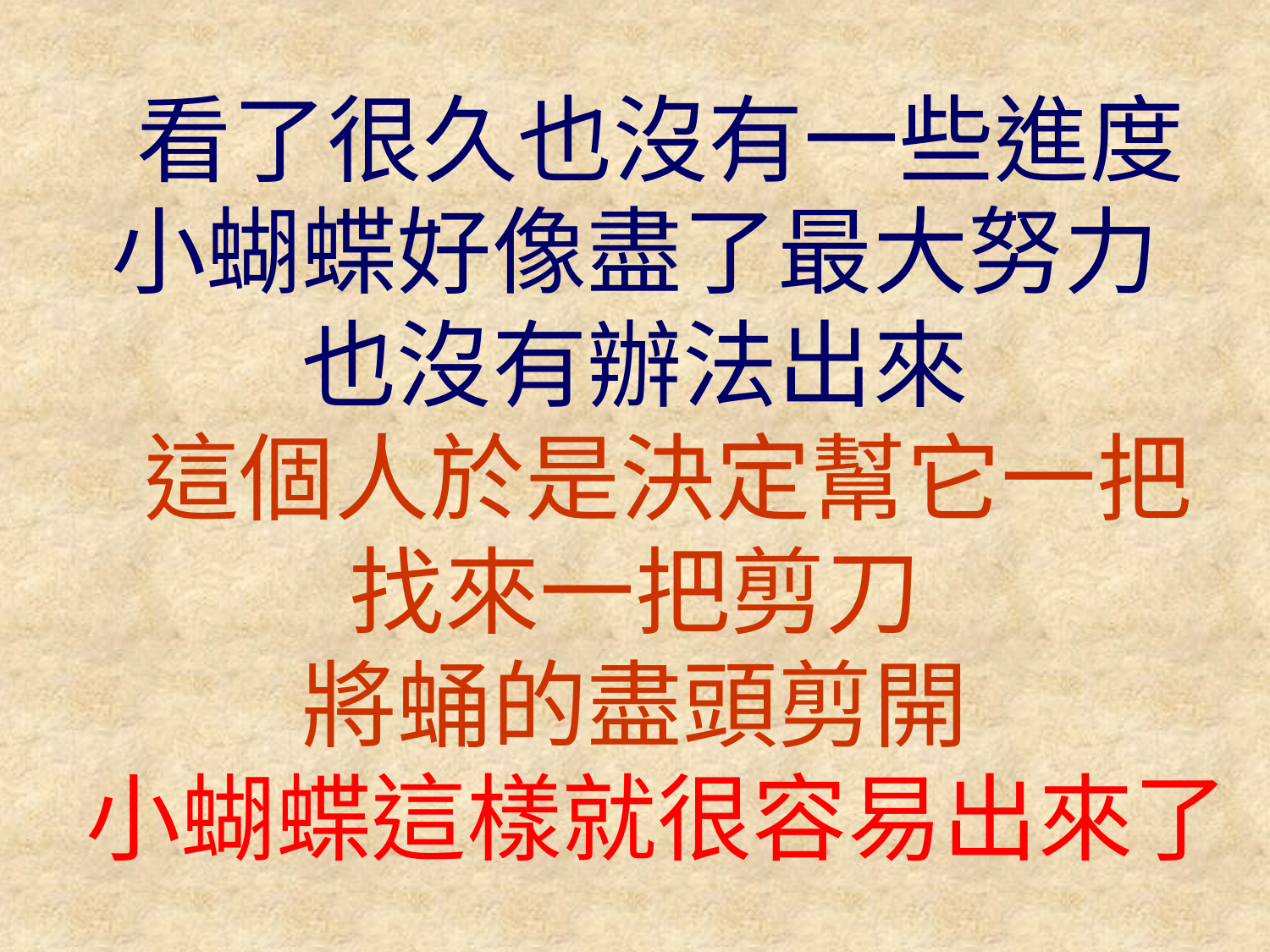

看了很久也沒有一些進度
小蝴蝶好像盡了最大努力
也沒有辦法出來
  這個人於是決定幫它一把
找來一把剪刀
將蛹的盡頭剪開
  小蝴蝶這樣就很容易出來了